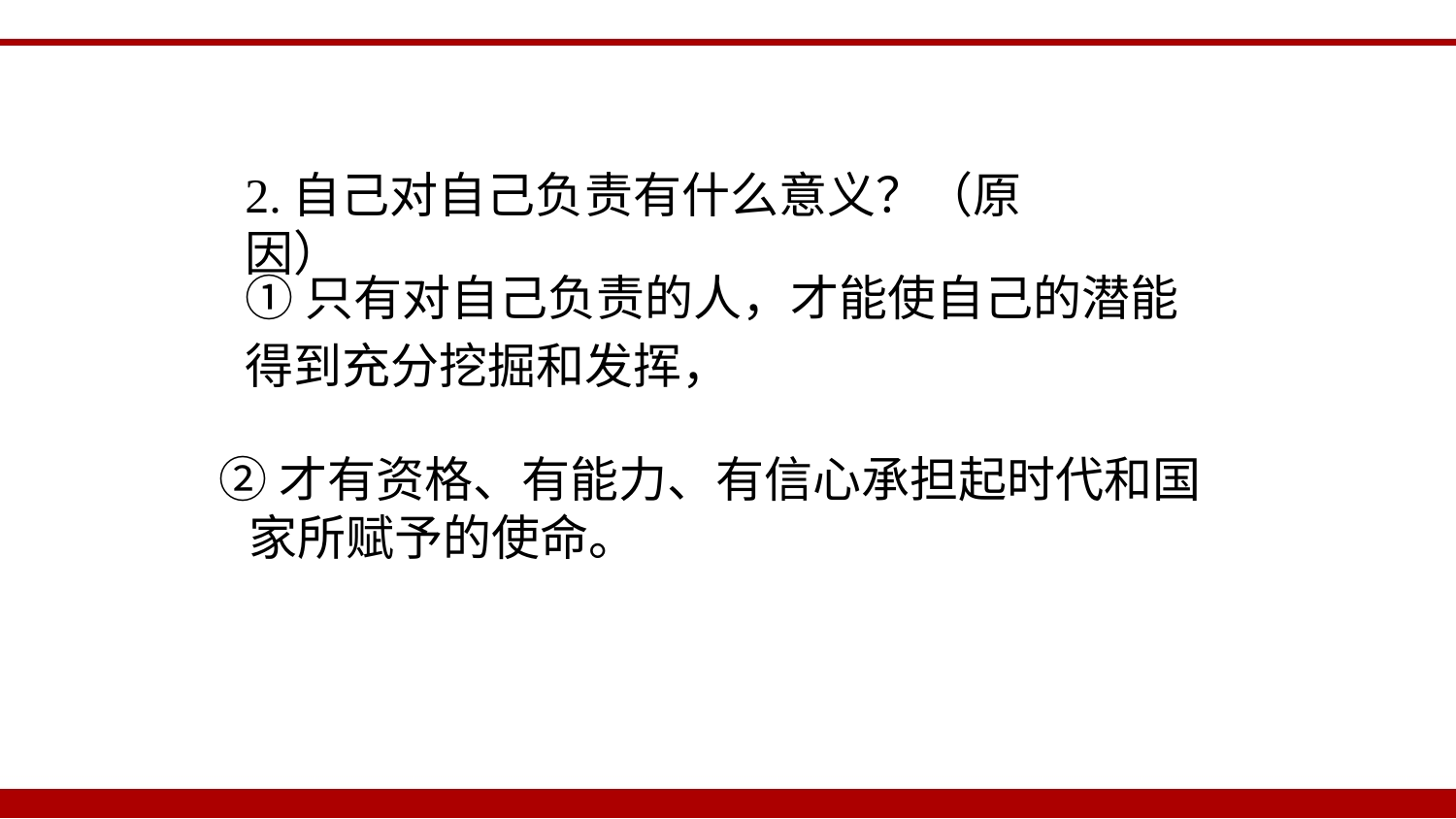

2.自己对自己负责有什么意义？（原因）
①只有对自己负责的人，才能使自己的潜能
得到充分挖掘和发挥，
 ②才有资格、有能力、有信心承担起时代和国家所赋予的使命。